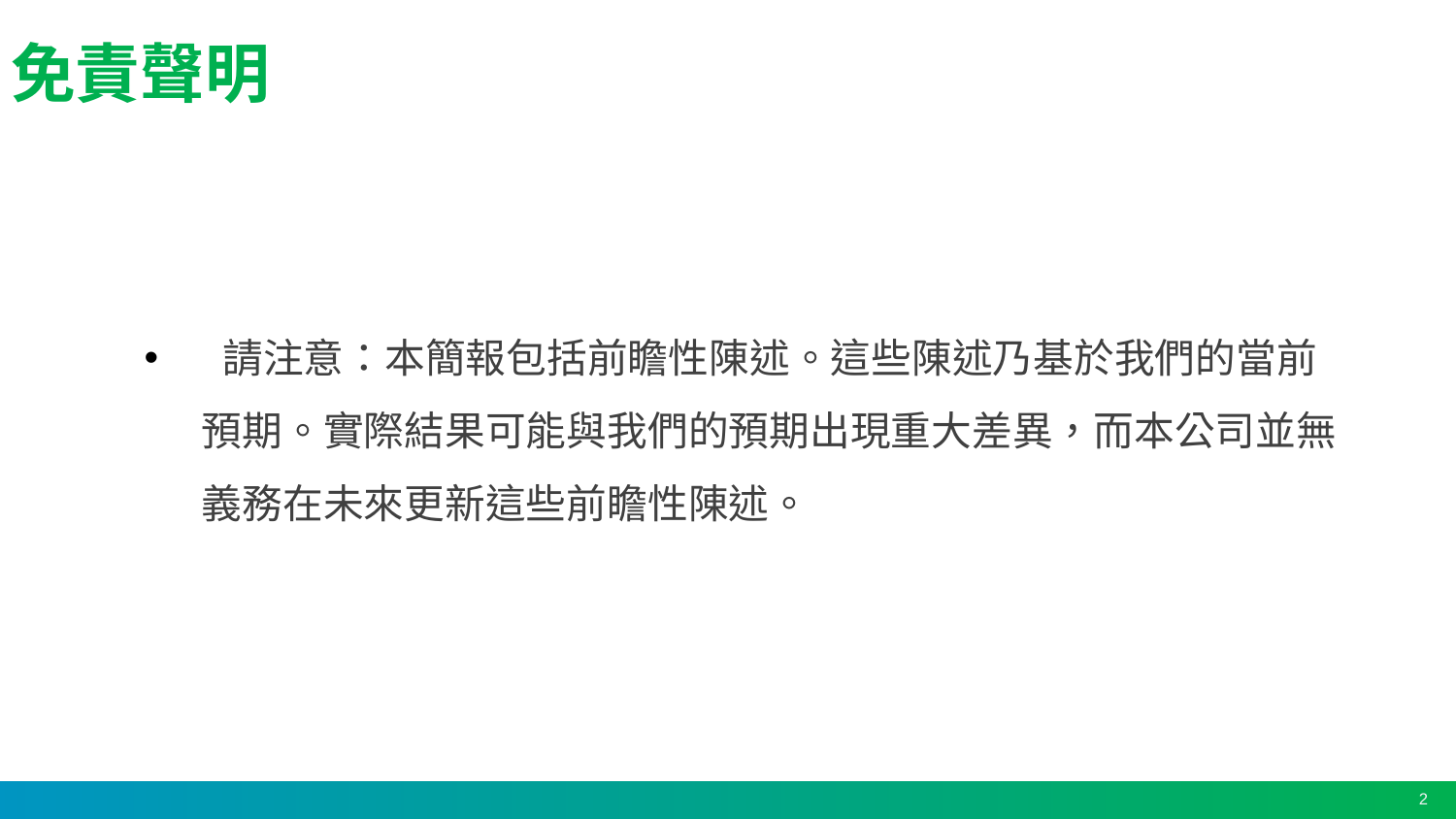

# 免責聲明
 請注意：本簡報包括前瞻性陳述。這些陳述乃基於我們的當前預期。實際結果可能與我們的預期出現重大差異，而本公司並無義務在未來更新這些前瞻性陳述。